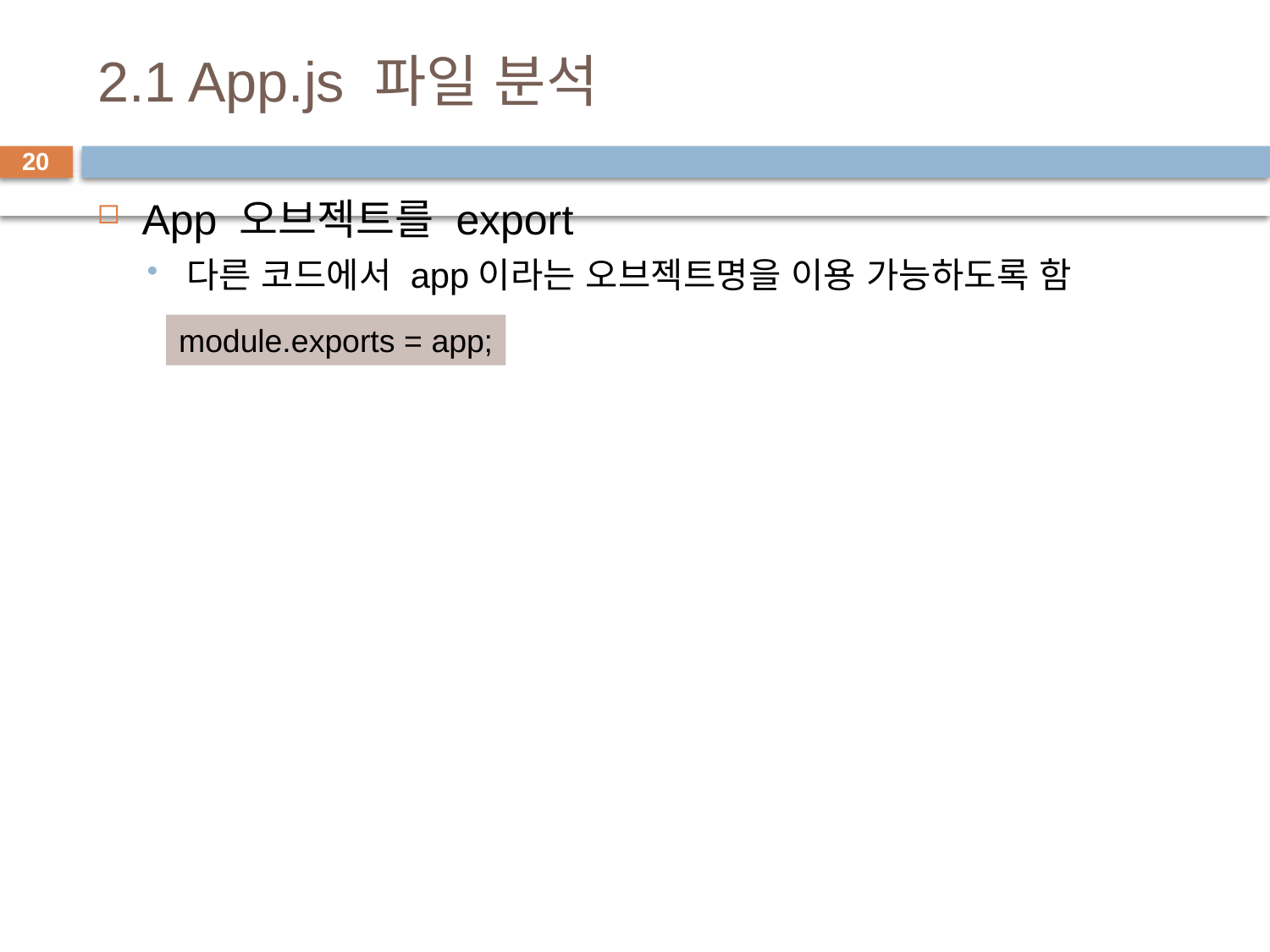

# 2.1 App.js 파일 분석
20
App 오브젝트를 export
다른 코드에서 app이라는 오브젝트명을 이용 가능하도록 함
module.exports = app;